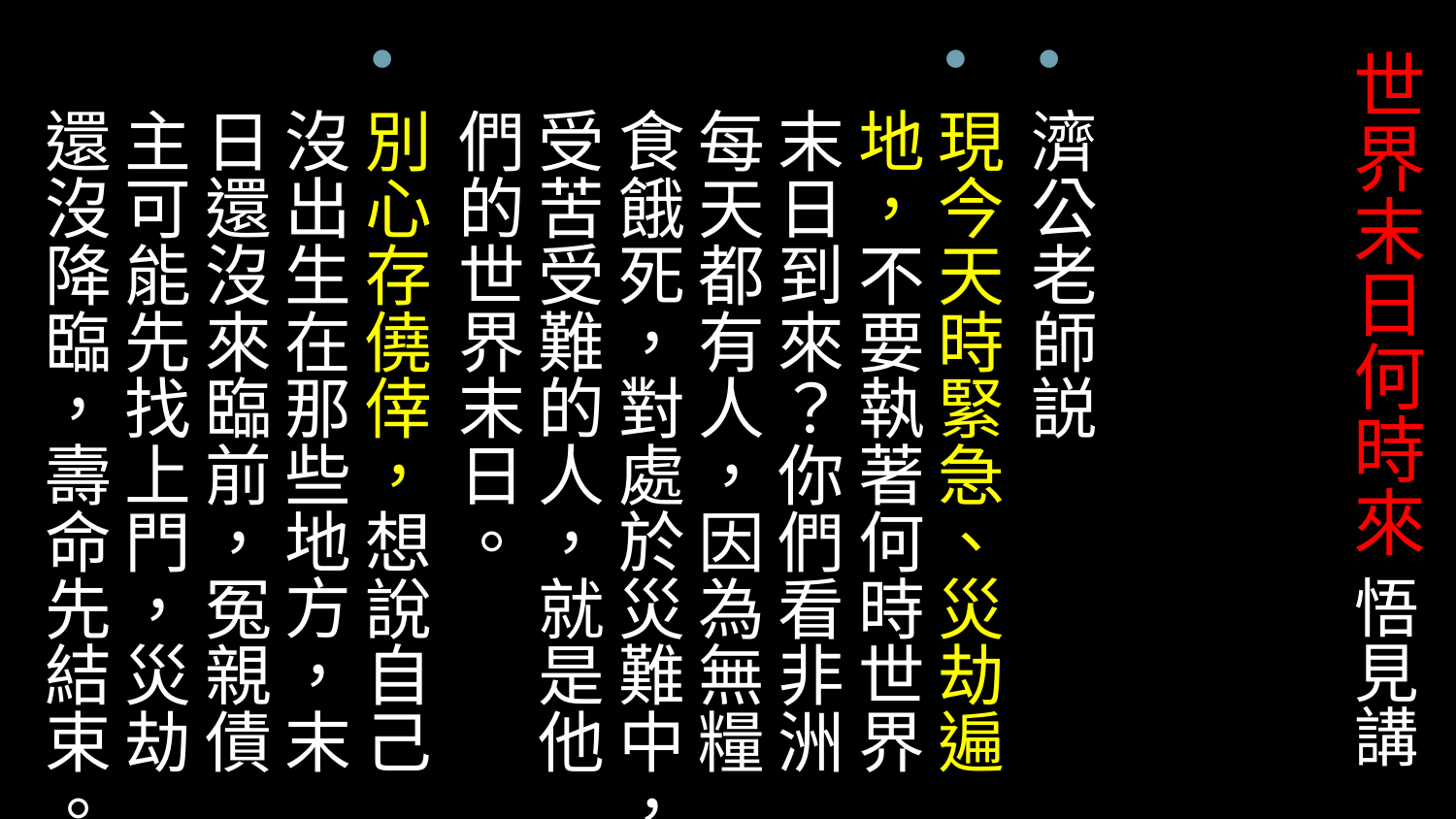

# 世界末日何時來 悟見講
濟公老師説
現今天時緊急、災劫遍地，不要執著何時世界末日到來？你們看非洲每天都有人，因為無糧食餓死，對處於災難中，受苦受難的人，就是他們的世界末日。
別心存僥倖，想說自己沒出生在那些地方，末日還沒來臨前，冤親債主可能先找上門，災劫還沒降臨，壽命先結束。